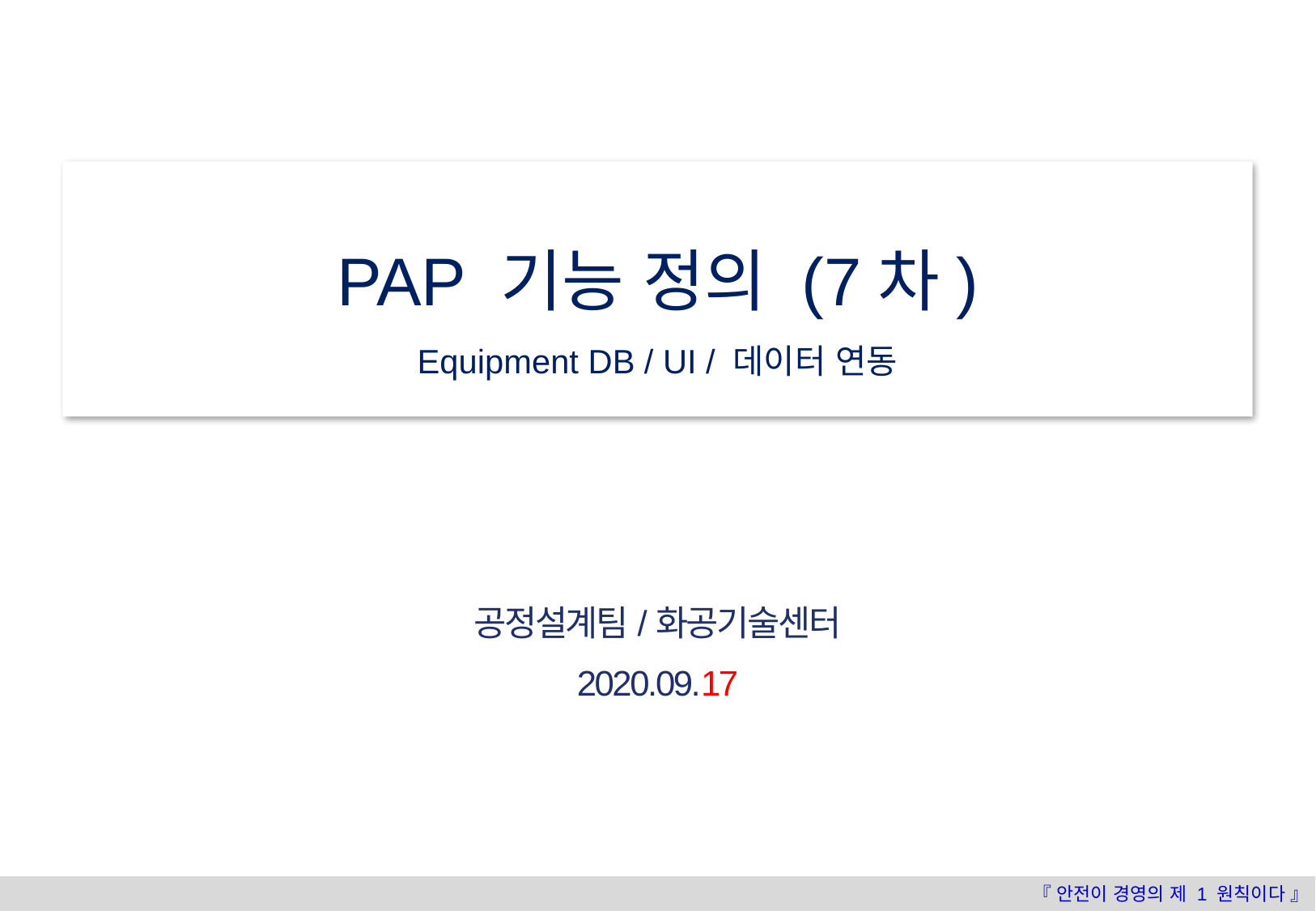

PAP 기능 정의 (7차)
Equipment DB / UI / 데이터 연동
공정설계팀/화공기술센터
2020.09.17